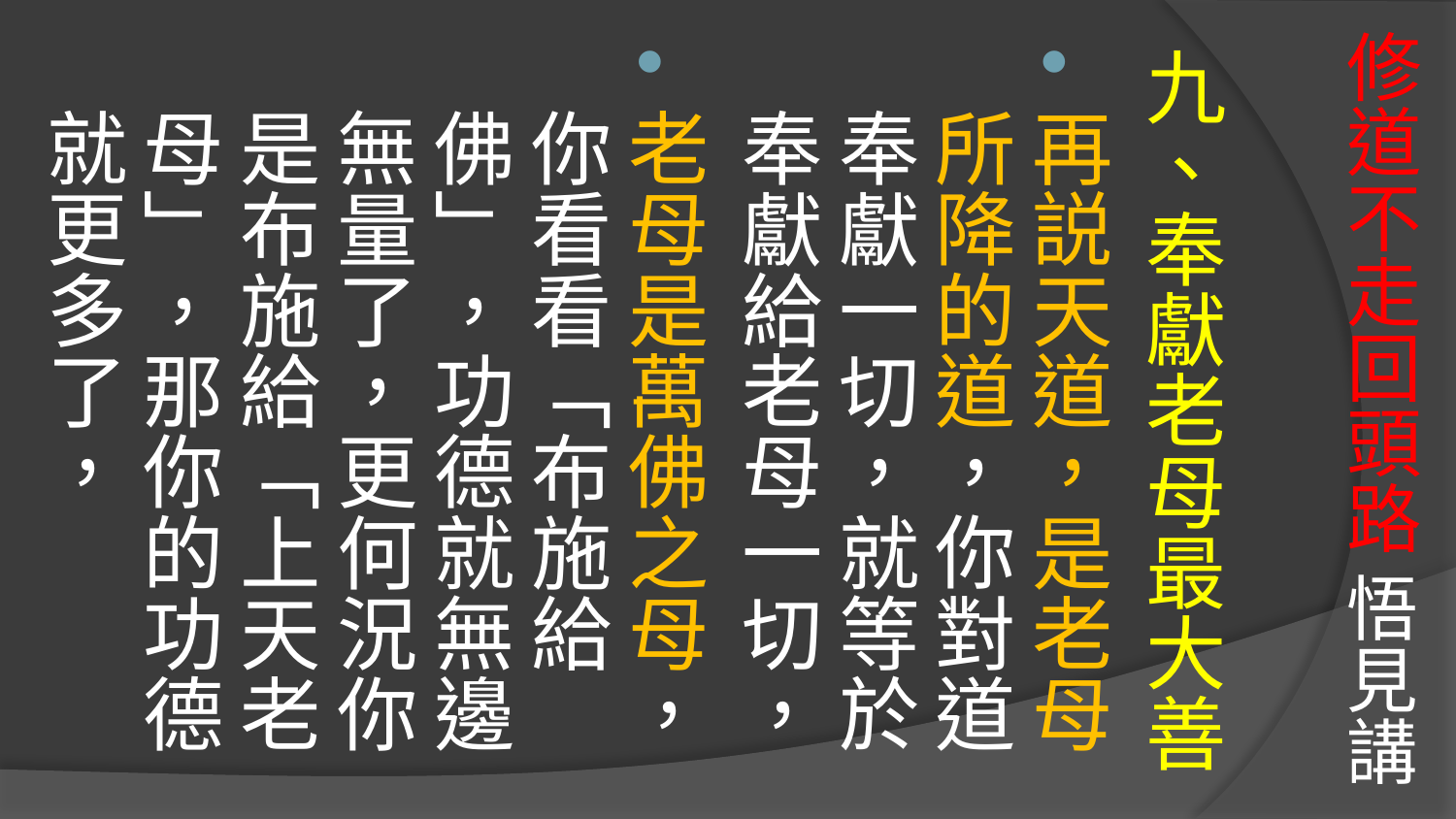

# 修道不走回頭路 悟見講
九、奉獻老母最大善
再説天道，是老母所降的道，你對道奉獻一切，就等於奉獻給老母一切，
老母是萬佛之母，你看看「布施給佛」，功德就無邊無量了，更何況你是布施給「上天老母」，那你的功德就更多了，